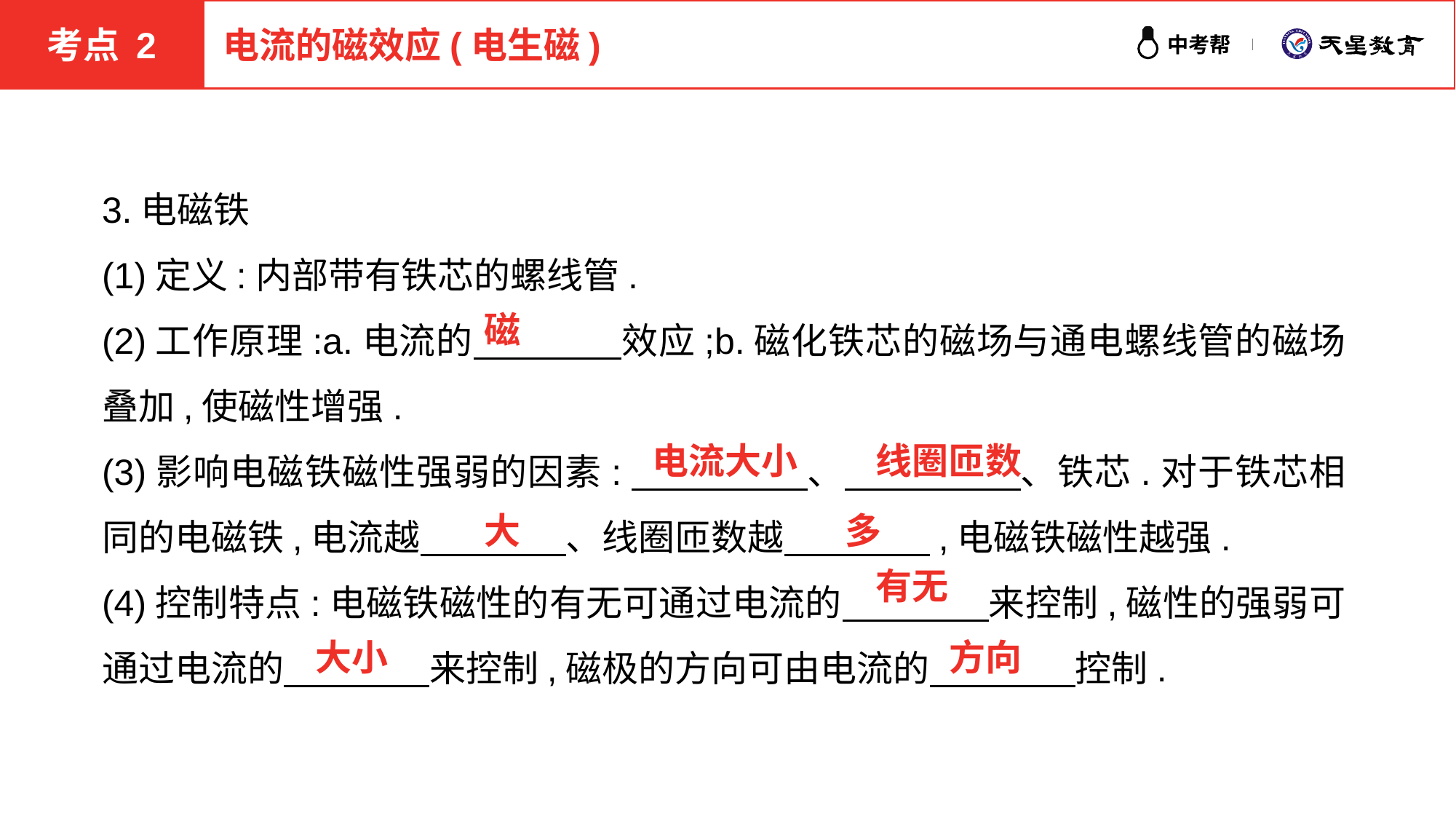

考点 2
电流的磁效应(电生磁)
3.电磁铁
(1)定义:内部带有铁芯的螺线管.
(2)工作原理:a.电流的　　　　效应;b.磁化铁芯的磁场与通电螺线管的磁场叠加,使磁性增强.
(3)影响电磁铁磁性强弱的因素:　   　　　、　　　   　、铁芯.对于铁芯相同的电磁铁,电流越　　　　、线圈匝数越　　　　,电磁铁磁性越强.
(4)控制特点:电磁铁磁性的有无可通过电流的　　　　来控制,磁性的强弱可通过电流的　　　　来控制,磁极的方向可由电流的　　　　控制.
磁
电流大小
线圈匝数
大
多
有无
大小
方向